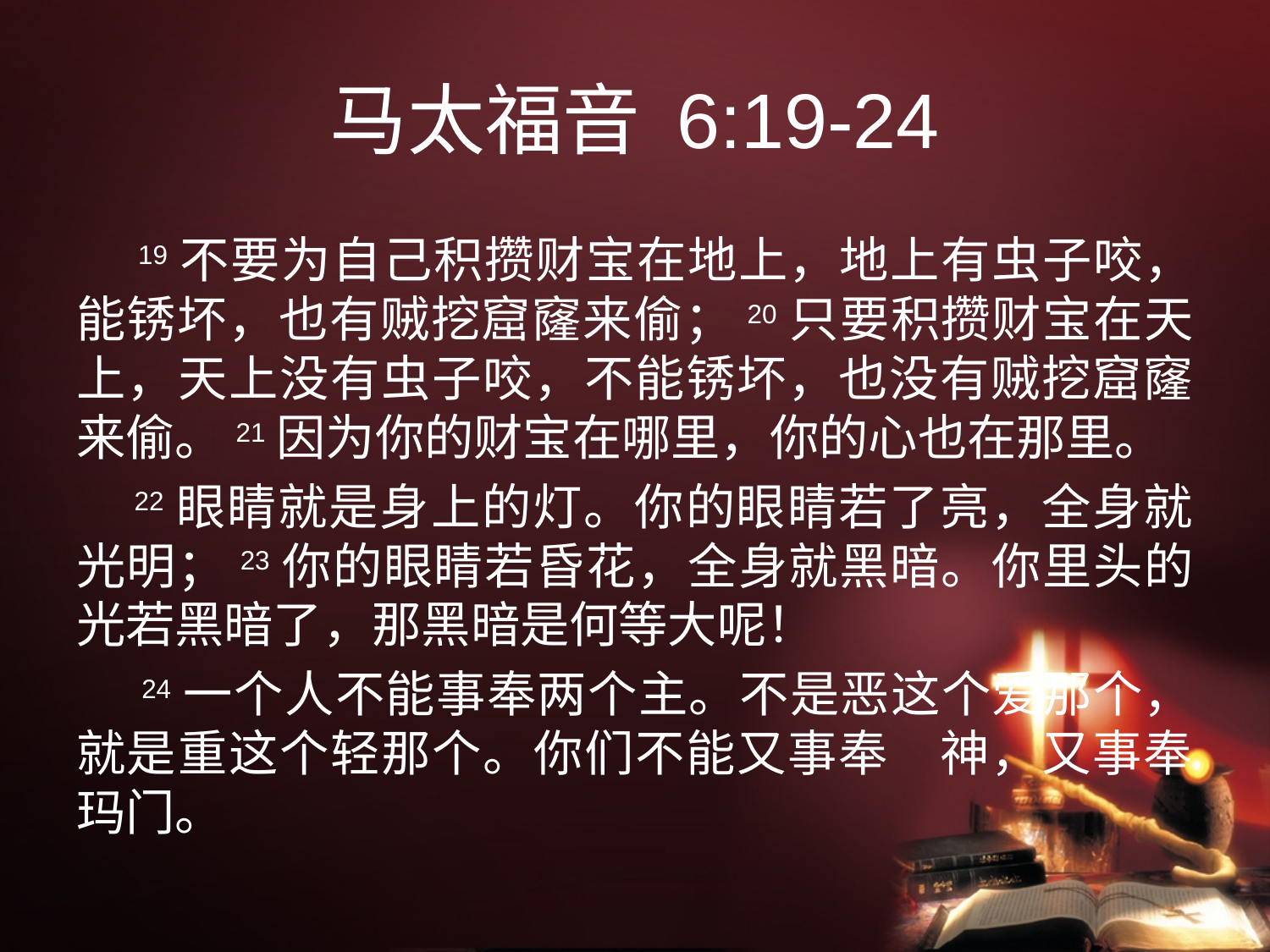

# 马太福音 6:19-24
       19不要为自己积攒财宝在地上，地上有虫子咬，能锈坏，也有贼挖窟窿来偷；20只要积攒财宝在天上，天上没有虫子咬，不能锈坏，也没有贼挖窟窿来偷。21因为你的财宝在哪里，你的心也在那里。
      22眼睛就是身上的灯。你的眼睛若了亮，全身就光明；23你的眼睛若昏花，全身就黑暗。你里头的光若黑暗了，那黑暗是何等大呢！
       24一个人不能事奉两个主。不是恶这个爱那个，就是重这个轻那个。你们不能又事奉　神，又事奉玛门。